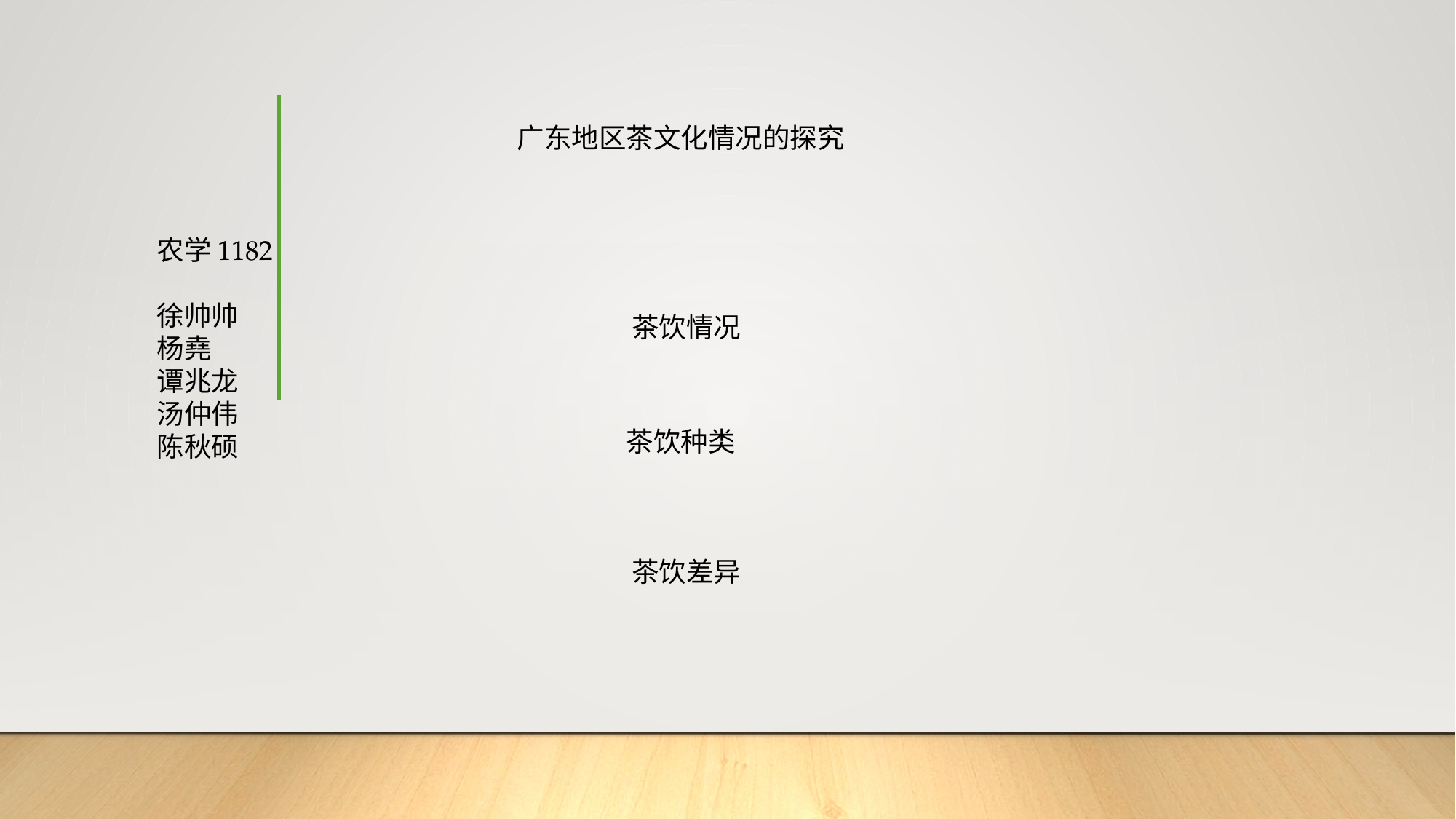

广东地区茶文化情况的探究
农学1182

徐帅帅
杨堯
谭兆龙
汤仲伟
陈秋硕
茶饮情况
茶饮种类
茶饮差异